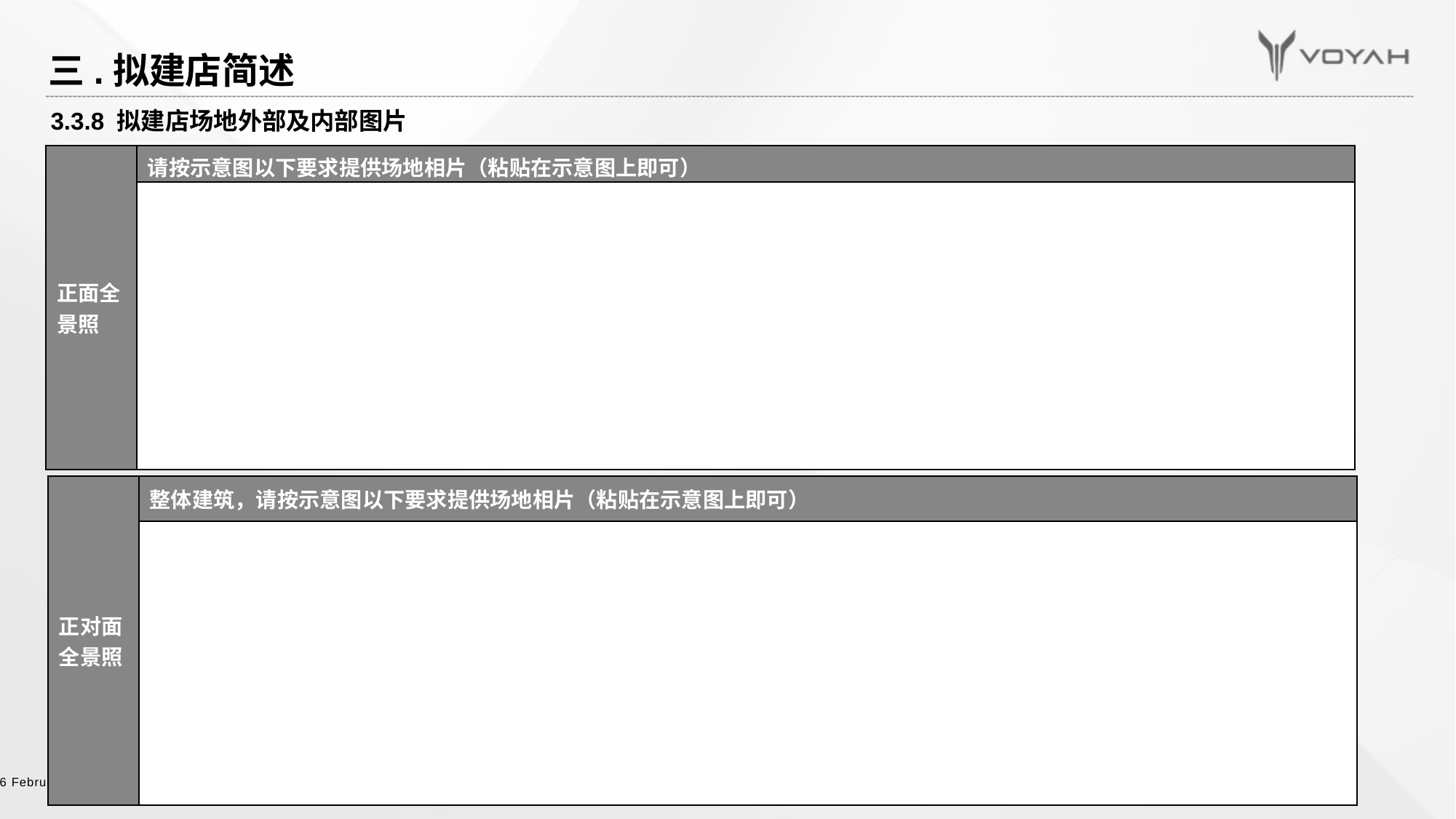

三.拟建店简述
3.3.8 拟建店场地外部及内部图片
| 正面全景照 | 请按示意图以下要求提供场地相片（粘贴在示意图上即可） |
| --- | --- |
|  |  |

| 正对面全景照 | 整体建筑，请按示意图以下要求提供场地相片（粘贴在示意图上即可） |
| --- | --- |
|  |  |